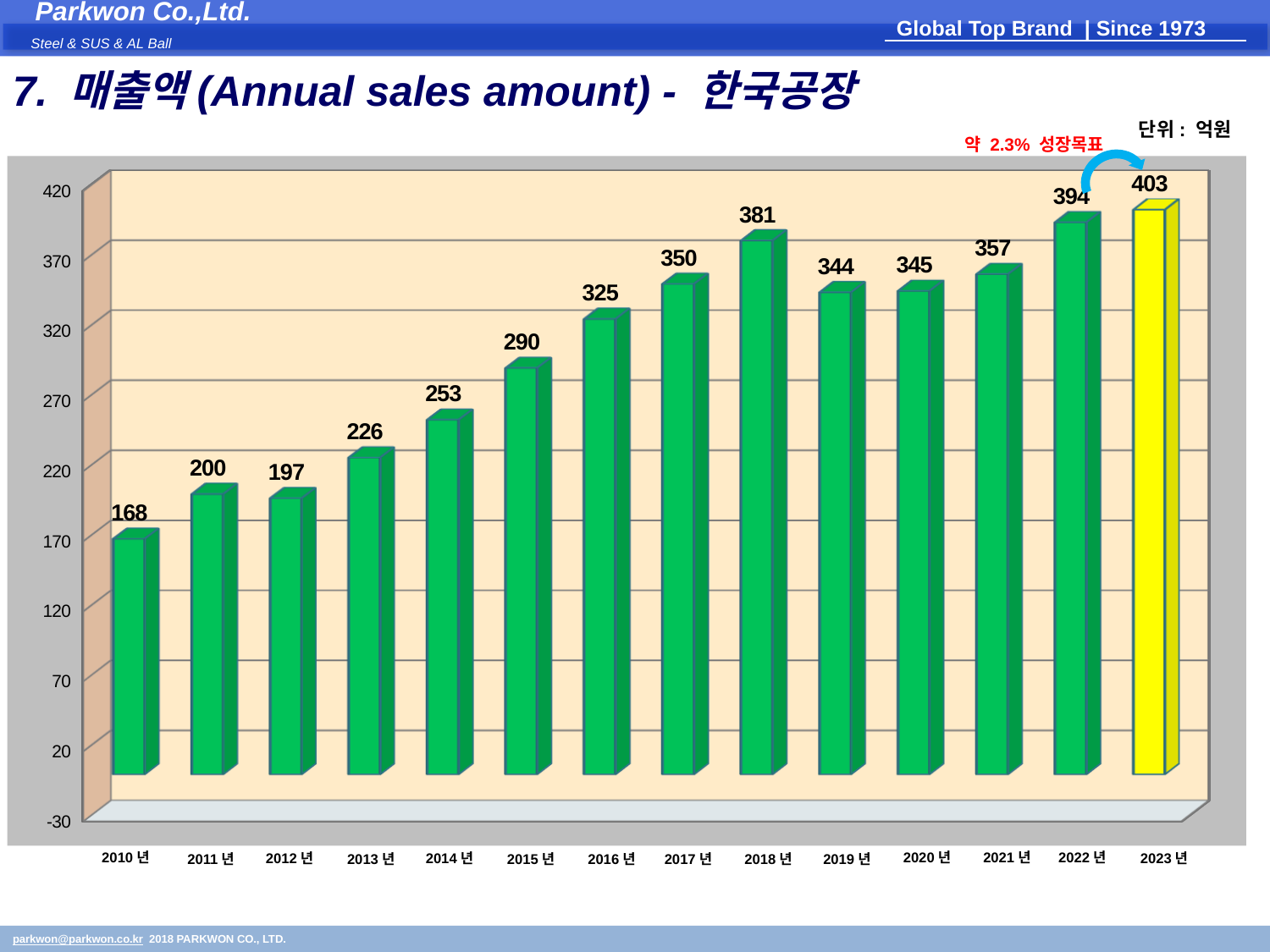

Parkwon Co.,Ltd.
Global Top Brand  | Since 1973

Steel & SUS & AL Ball
7. 매출액(Annual sales amount) - 한국공장
단위: 억원
약 2.3% 성장목표

[unsupported chart]

2022년
2020년
2021년
2010년
2023년
2012년
2014년
2011년
2013년
2015년
2016년
2017년
2018년
2019년
parkwon@parkwon.co.kr  2018 PARKWON CO., LTD.